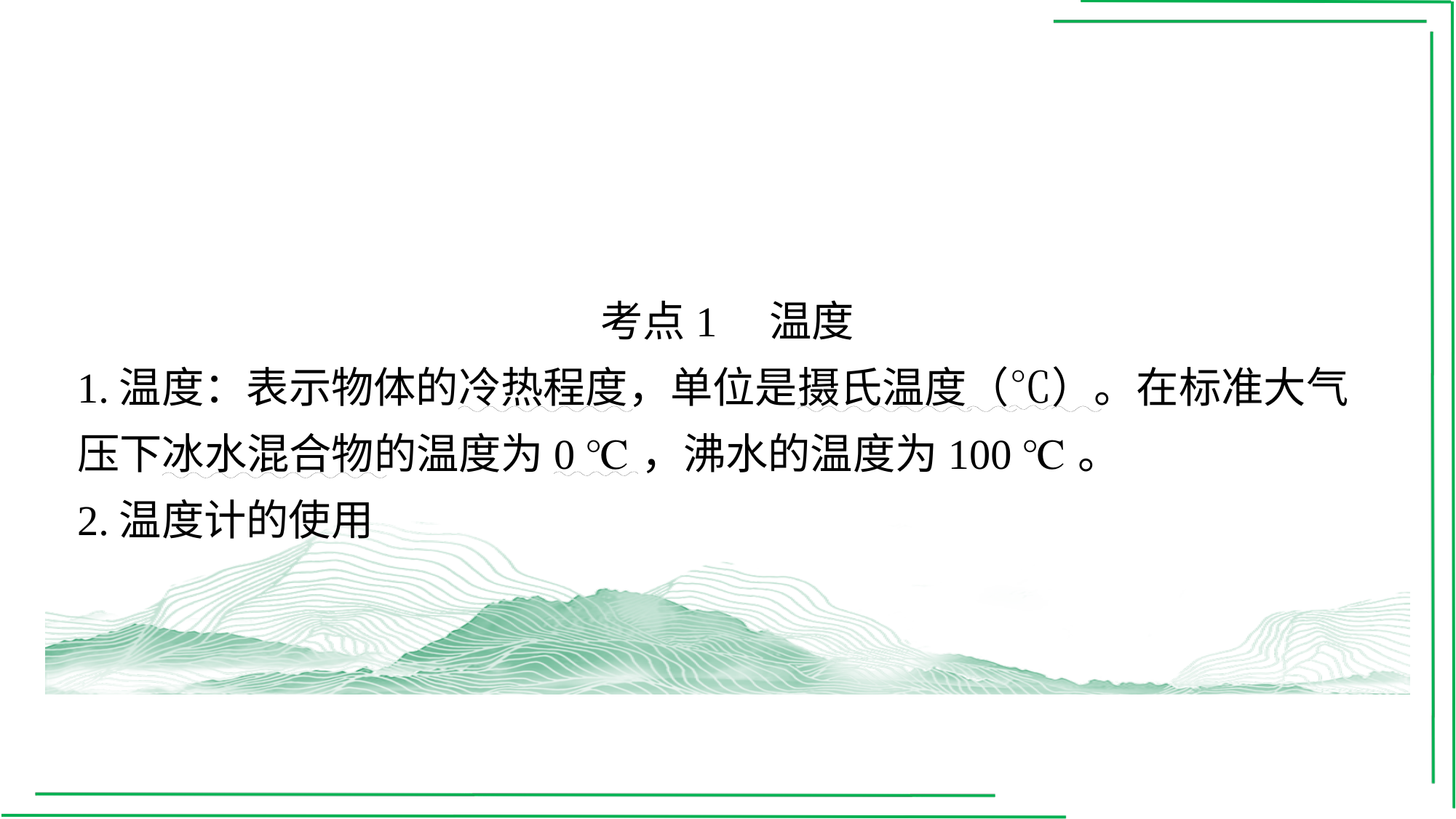

考点1　温度
1.温度：表示物体的冷热程度，单位是摄氏温度（℃）。在标准大气压下冰水混合物的温度为0 ℃，沸水的温度为100 ℃。
2.温度计的使用